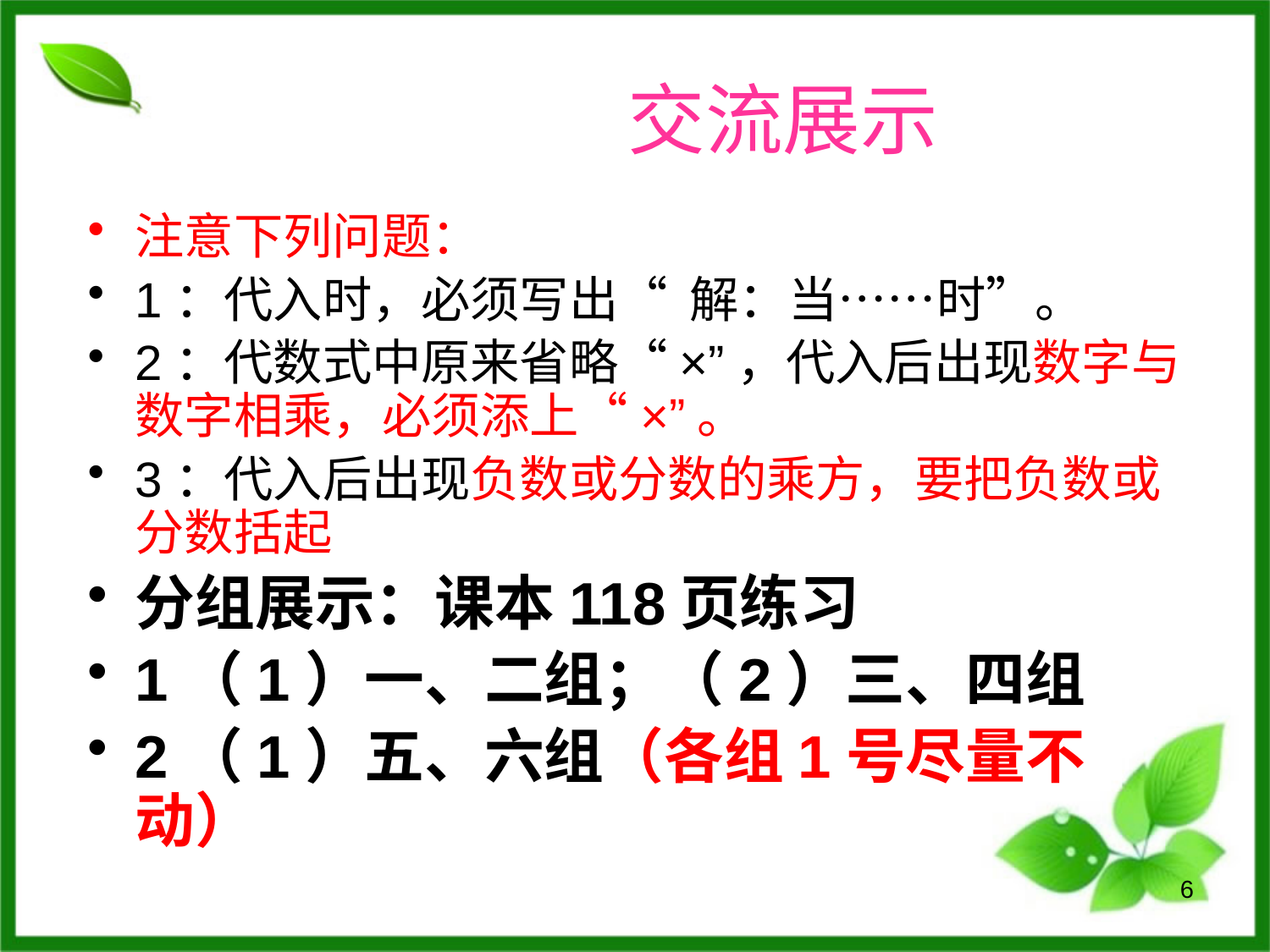

# 交流展示

注意下列问题：
1：代入时，必须写出“  解：当……时”。
2：代数式中原来省略“×”，代入后出现数字与数字相乘，必须添上“×”。
3：代入后出现负数或分数的乘方，要把负数或分数括起
分组展示：课本118页练习
1（1）一、二组；（2）三、四组
2（1）五、六组（各组1号尽量不动）
6